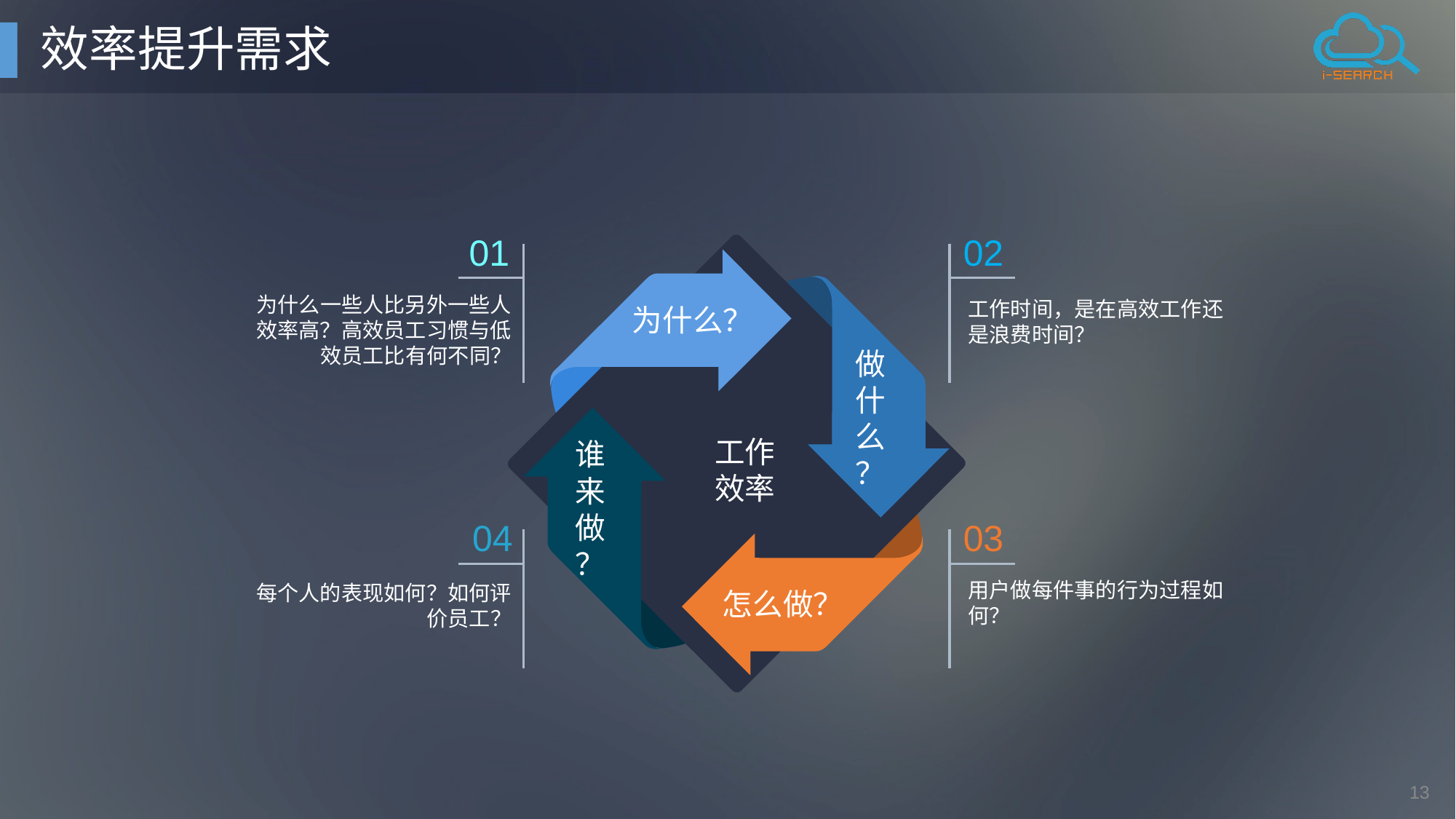

# 效率提升需求
01
02

为什么一些人比另外一些人效率高？高效员工习惯与低效员工比有何不同？
为什么？
工作时间，是在高效工作还是浪费时间？

做什么？

工作
效率
谁来做？

04
03

用户做每件事的行为过程如何？
每个人的表现如何？如何评价员工？
怎么做？